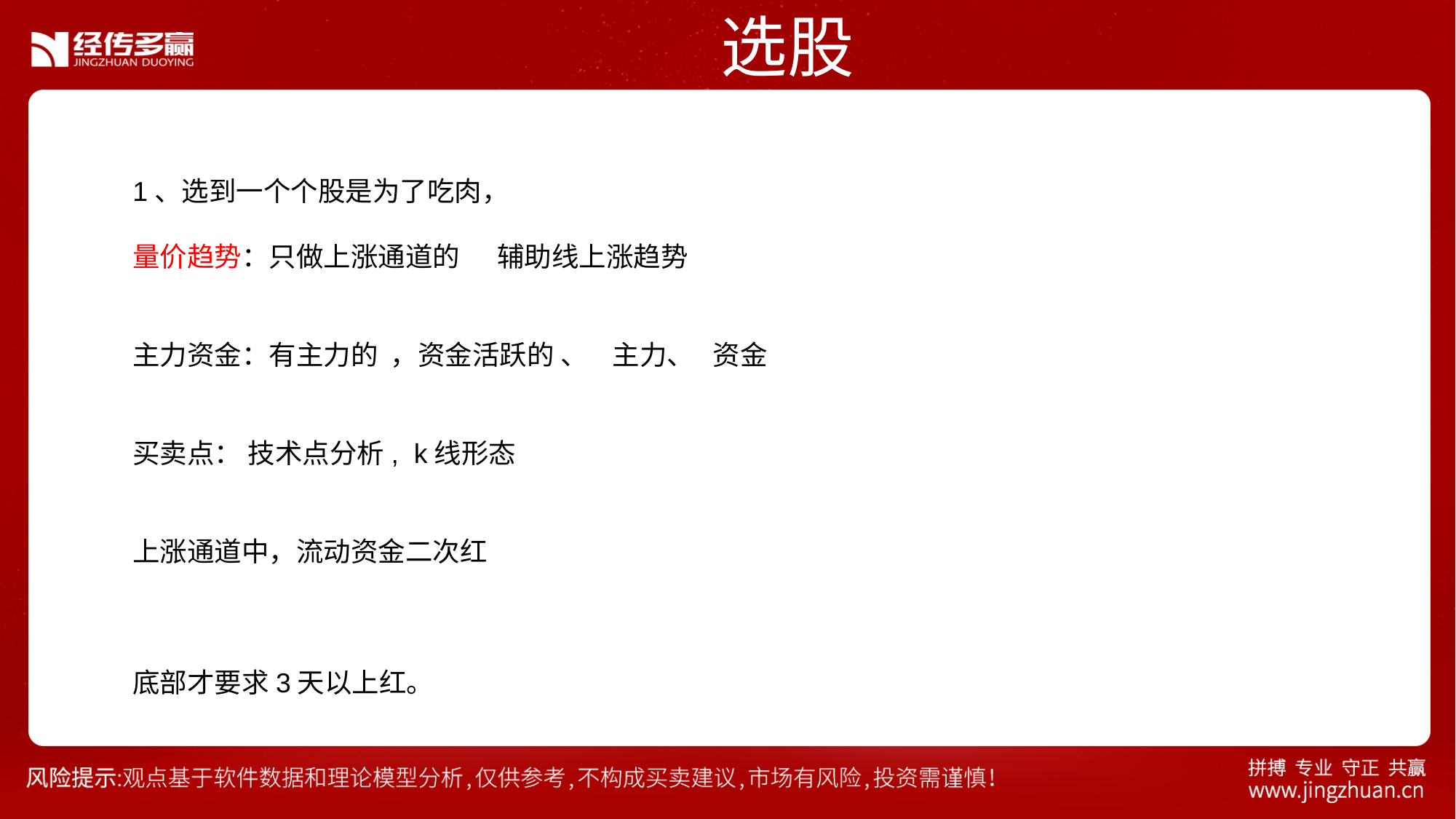

选股
1、选到一个个股是为了吃肉，

量价趋势：只做上涨通道的      辅助线上涨趋势

主力资金：有主力的  ，资金活跃的 、    主力、   资金

买卖点： 技术点分析,  k线形态

上涨通道中，流动资金二次红

底部才要求3天以上红。